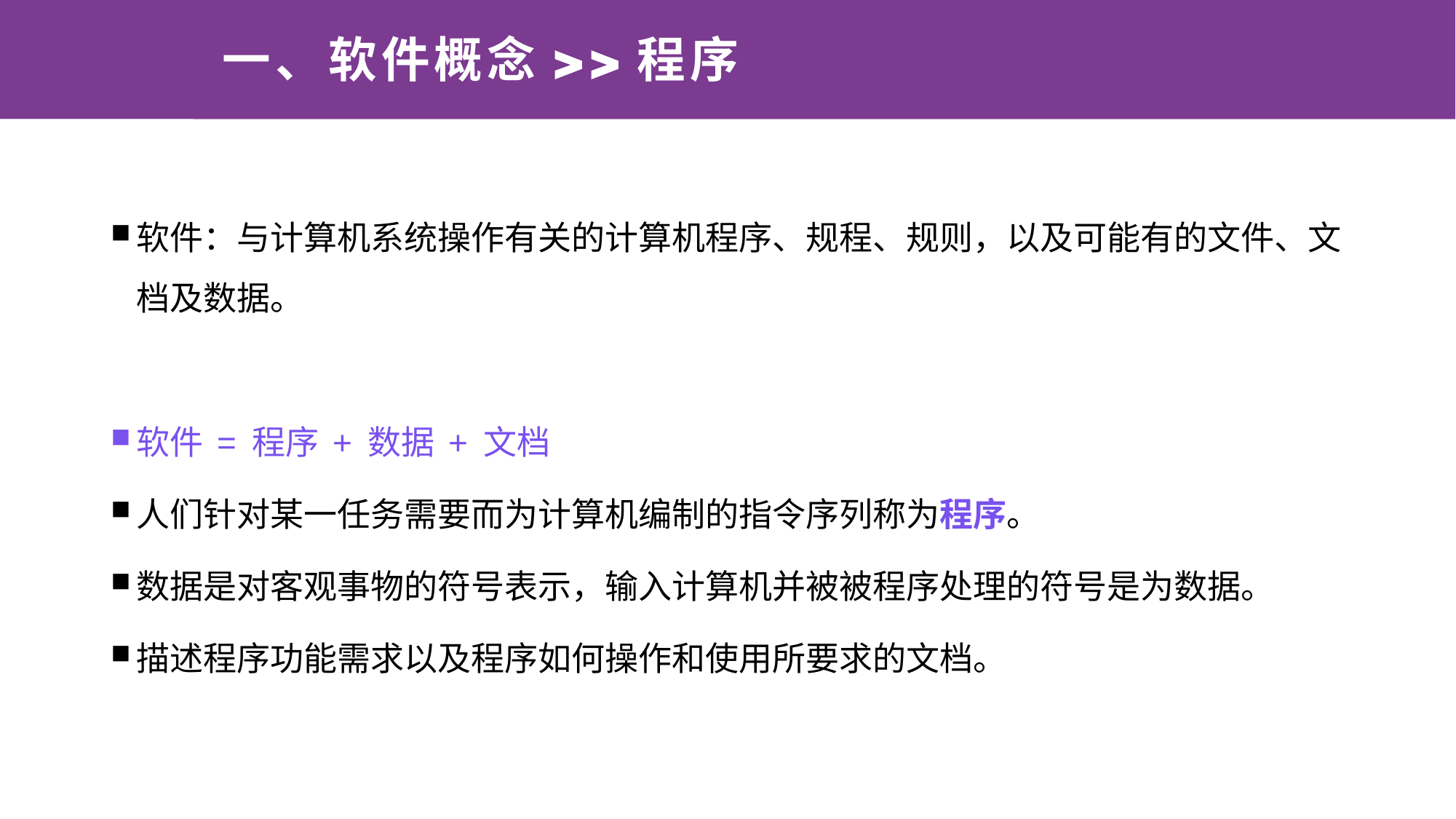

# 一、软件概念>>程序
软件：与计算机系统操作有关的计算机程序、规程、规则，以及可能有的文件、文档及数据。

软件 = 程序 + 数据 + 文档
人们针对某一任务需要而为计算机编制的指令序列称为程序。
数据是对客观事物的符号表示，输入计算机并被被程序处理的符号是为数据。
描述程序功能需求以及程序如何操作和使用所要求的文档。